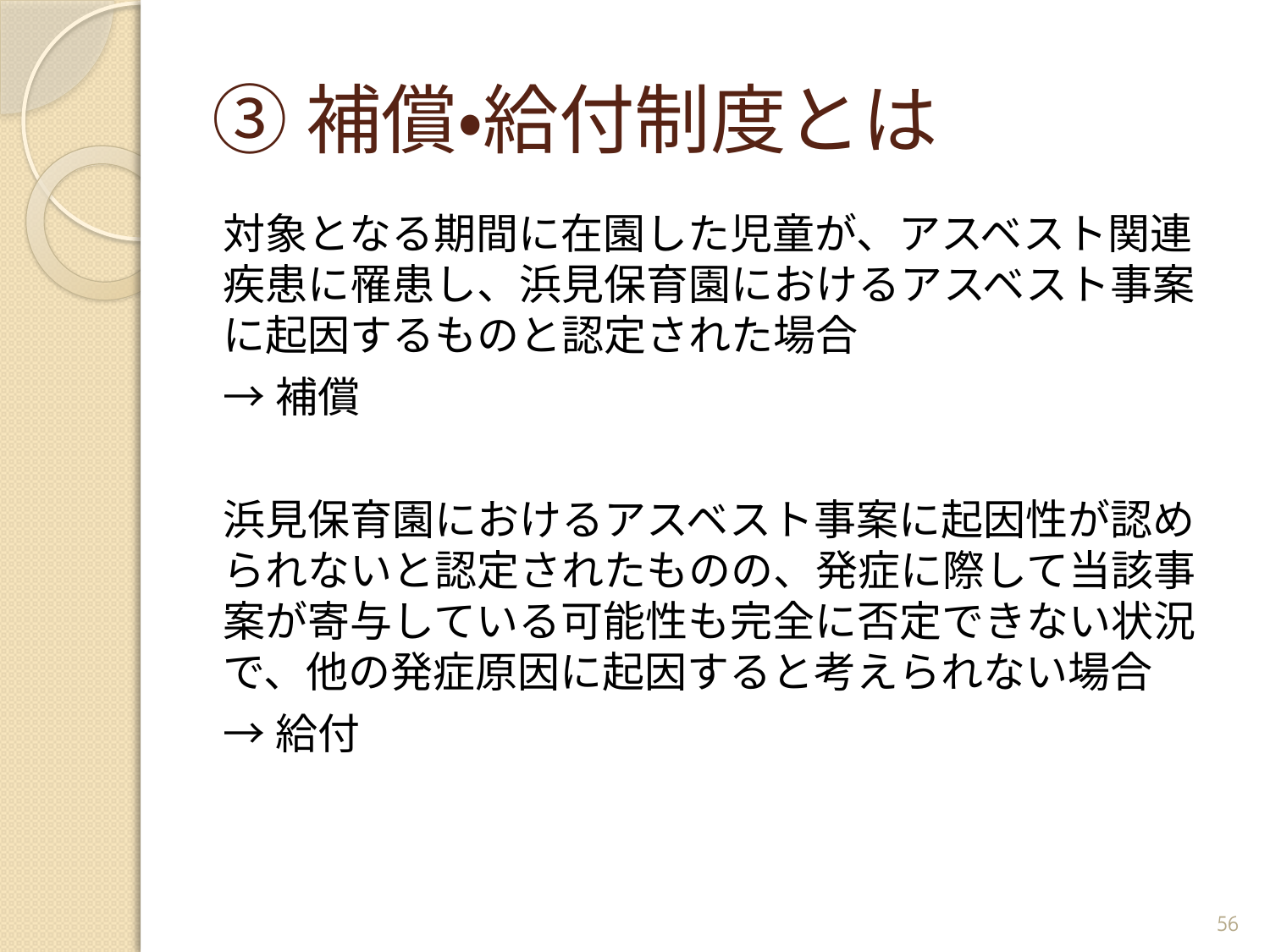

# ③補償・給付制度とは
対象となる期間に在園した児童が、アスベスト関連疾患に罹患し、浜見保育園におけるアスベスト事案に起因するものと認定された場合
→補償

浜見保育園におけるアスベスト事案に起因性が認められないと認定されたものの、発症に際して当該事案が寄与している可能性も完全に否定できない状況で、他の発症原因に起因すると考えられない場合
→給付
56